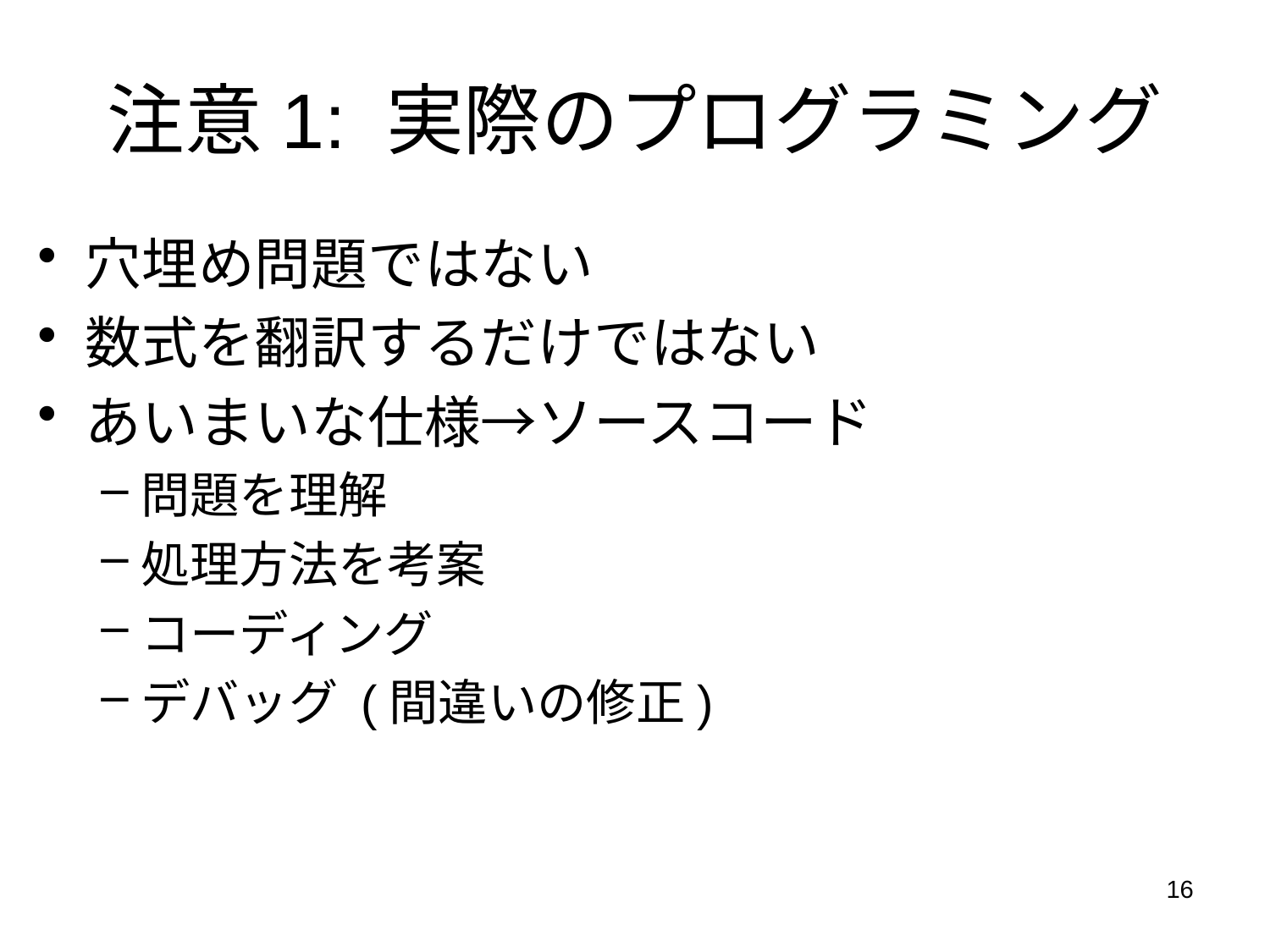

# 注意1: 実際のプログラミング
穴埋め問題ではない
数式を翻訳するだけではない
あいまいな仕様→ソースコード
問題を理解
処理方法を考案
コーディング
デバッグ (間違いの修正)
16